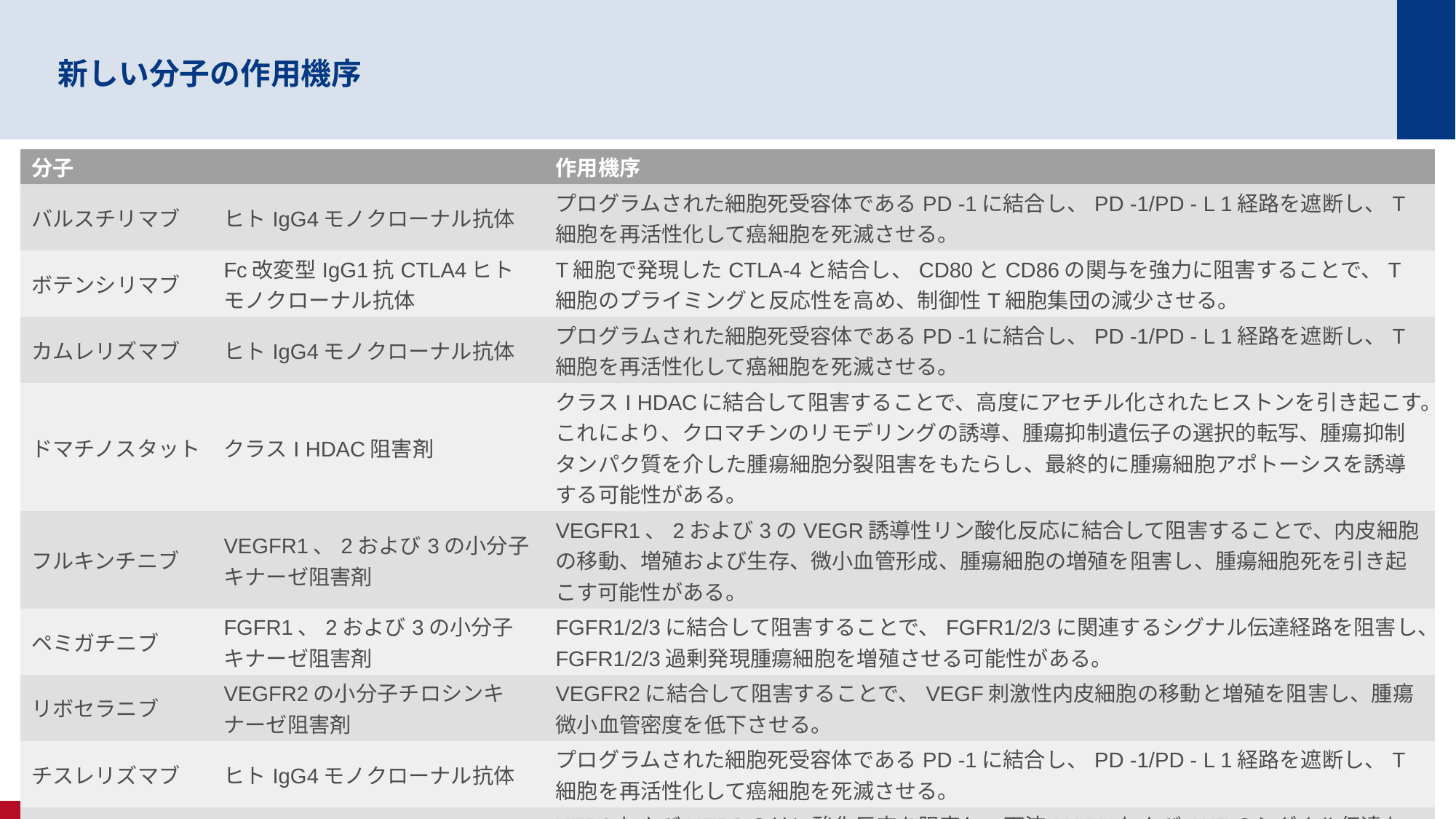

# 新しい分子の作用機序
| 分子 |  | 作用機序 |
| --- | --- | --- |
| バルスチリマブ | ヒトIgG4モノクローナル抗体 | プログラムされた細胞死受容体であるPD -1に結合し、PD -1/PD - L 1経路を遮断し、T細胞を再活性化して癌細胞を死滅させる。 |
| ボテンシリマブ | Fc改変型IgG1抗CTLA4ヒトモノクローナル抗体 | T細胞で発現したCTLA-4と結合し、CD80とCD86の関与を強力に阻害することで、T細胞のプライミングと反応性を高め、制御性T細胞集団の減少させる。 |
| カムレリズマブ | ヒトIgG4モノクローナル抗体 | プログラムされた細胞死受容体であるPD -1に結合し、PD -1/PD - L 1経路を遮断し、T細胞を再活性化して癌細胞を死滅させる。 |
| ドマチノスタット | クラスI HDAC阻害剤 | クラスI HDACに結合して阻害することで、高度にアセチル化されたヒストンを引き起こす。これにより、クロマチンのリモデリングの誘導、腫瘍抑制遺伝子の選択的転写、腫瘍抑制タンパク質を介した腫瘍細胞分裂阻害をもたらし、最終的に腫瘍細胞アポトーシスを誘導する可能性がある。 |
| フルキンチニブ | VEGFR1、2および3の小分子キナーゼ阻害剤 | VEGFR1、2および3のVEGR誘導性リン酸化反応に結合して阻害することで、内皮細胞の移動、増殖および生存、微小血管形成、腫瘍細胞の増殖を阻害し、腫瘍細胞死を引き起こす可能性がある。 |
| ペミガチニブ | FGFR1、2および3の小分子キナーゼ阻害剤 | FGFR1/2/3に結合して阻害することで、FGFR1/2/3に関連するシグナル伝達経路を阻害し、FGFR1/2/3過剰発現腫瘍細胞を増殖させる可能性がある。 |
| リボセラニブ | VEGFR2の小分子チロシンキナーゼ阻害剤 | VEGFR2に結合して阻害することで、VEGF刺激性内皮細胞の移動と増殖を阻害し、腫瘍微小血管密度を低下させる。 |
| チスレリズマブ | ヒトIgG4モノクローナル抗体 | プログラムされた細胞死受容体であるPD -1に結合し、PD -1/PD - L 1経路を遮断し、T細胞を再活性化して癌細胞を死滅させる。 |
| ツカチニブ | チロシンキナーゼ阻害剤 | HER2およびHER3のリン酸化反応を阻害し、下流MAPKおよびAKTのシグナル伝達および細胞増殖を阻害する。 |